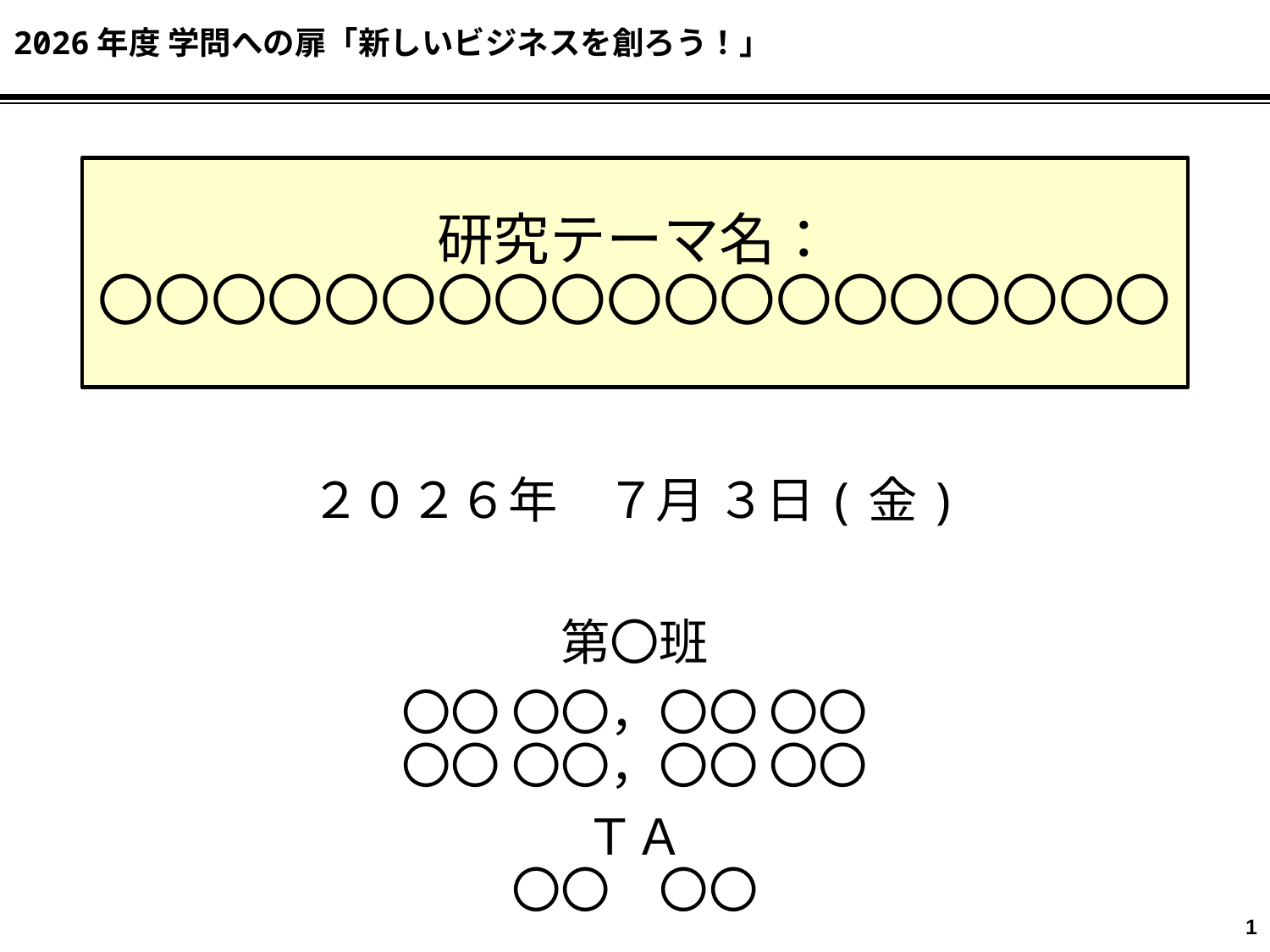

2026年度 学問への扉「新しいビジネスを創ろう！」
# 研究テーマ名： 〇〇〇〇〇〇〇〇〇〇〇〇〇〇〇〇〇〇〇
２０２６年　７月 ３日(金)

第〇班
〇〇 〇〇，〇〇 〇〇
〇〇 〇〇，〇〇 〇〇
ＴＡ
〇〇　〇〇
1